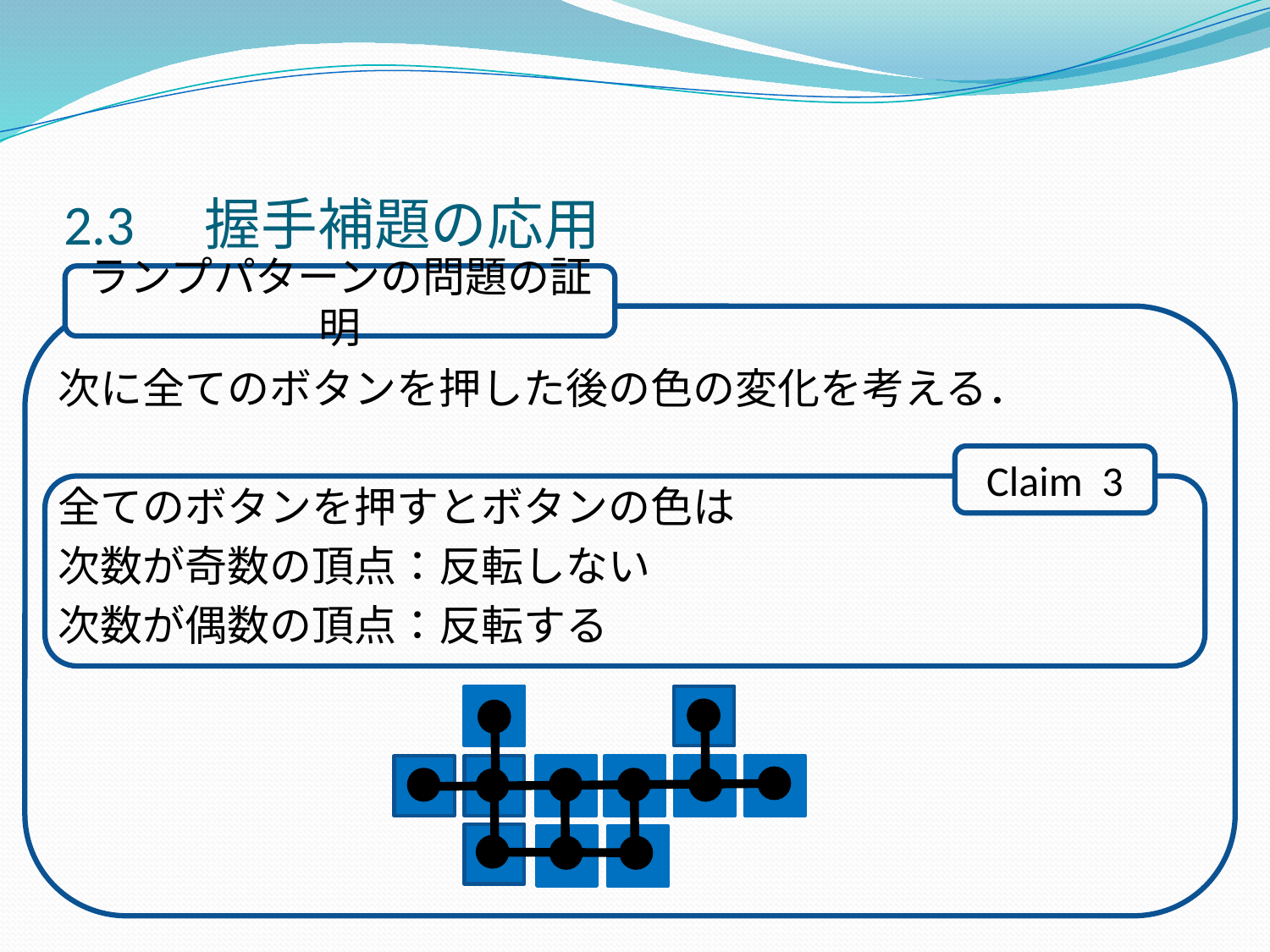

# 2.3　握手補題の応用
ランプパターンの問題の証明

次に全てのボタンを押した後の色の変化を考える．

全てのボタンを押すとボタンの色は
次数が奇数の頂点：反転しない
次数が偶数の頂点：反転する

Claim  3